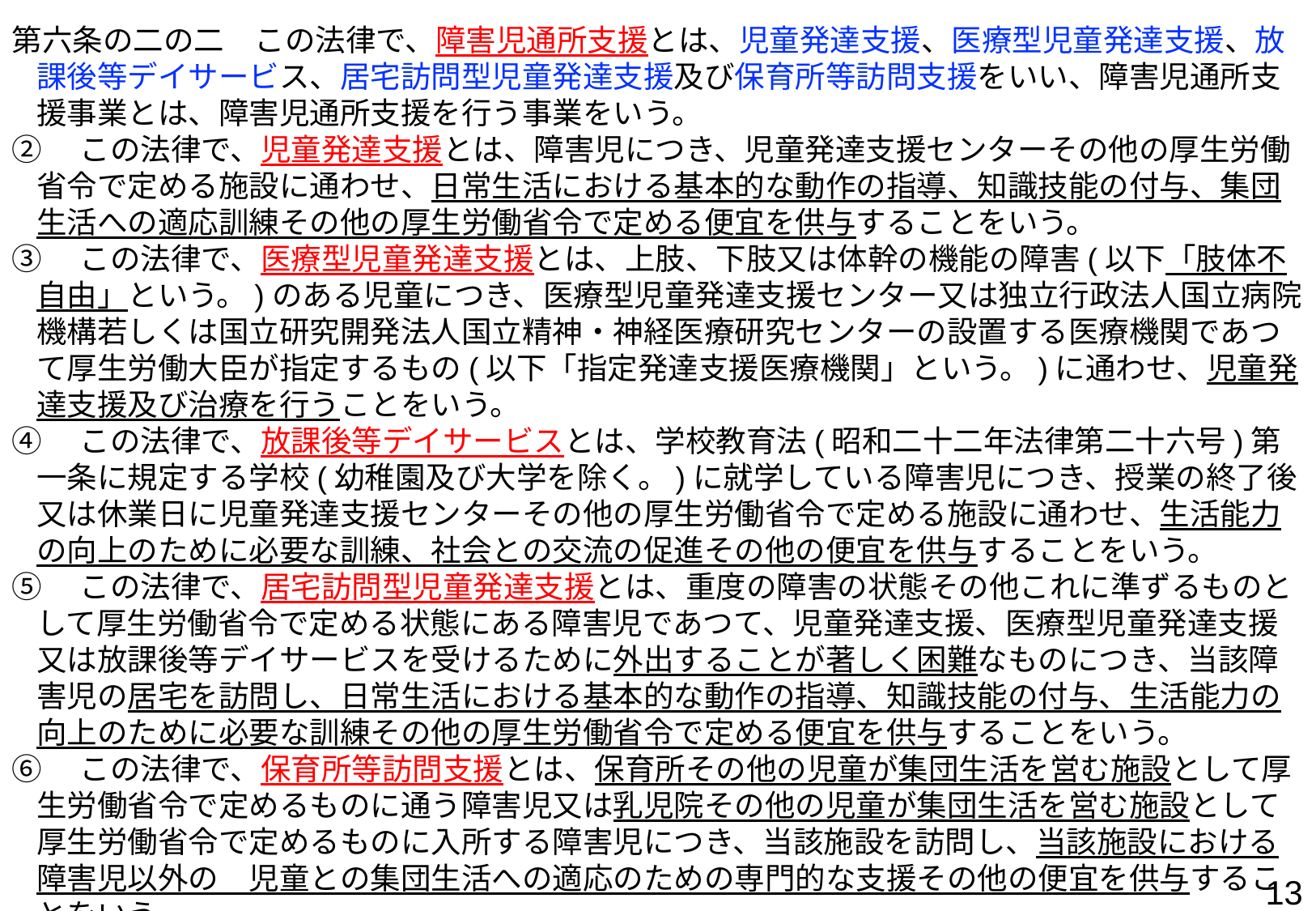

第六条の二の二　この法律で、障害児通所支援とは、児童発達支援、医療型児童発達支援、放課後等デイサービス、居宅訪問型児童発達支援及び保育所等訪問支援をいい、障害児通所支援事業とは、障害児通所支援を行う事業をいう。
②　この法律で、児童発達支援とは、障害児につき、児童発達支援センターその他の厚生労働省令で定める施設に通わせ、日常生活における基本的な動作の指導、知識技能の付与、集団生活への適応訓練その他の厚生労働省令で定める便宜を供与することをいう。
③　この法律で、医療型児童発達支援とは、上肢、下肢又は体幹の機能の障害(以下「肢体不自由」という。)のある児童につき、医療型児童発達支援センター又は独立行政法人国立病院機構若しくは国立研究開発法人国立精神・神経医療研究センターの設置する医療機関であつて厚生労働大臣が指定するもの(以下「指定発達支援医療機関」という。)に通わせ、児童発達支援及び治療を行うことをいう。
④　この法律で、放課後等デイサービスとは、学校教育法(昭和二十二年法律第二十六号)第一条に規定する学校(幼稚園及び大学を除く。)に就学している障害児につき、授業の終了後又は休業日に児童発達支援センターその他の厚生労働省令で定める施設に通わせ、生活能力の向上のために必要な訓練、社会との交流の促進その他の便宜を供与することをいう。
⑤　この法律で、居宅訪問型児童発達支援とは、重度の障害の状態その他これに準ずるものとして厚生労働省令で定める状態にある障害児であつて、児童発達支援、医療型児童発達支援又は放課後等デイサービスを受けるために外出することが著しく困難なものにつき、当該障害児の居宅を訪問し、日常生活における基本的な動作の指導、知識技能の付与、生活能力の向上のために必要な訓練その他の厚生労働省令で定める便宜を供与することをいう。
⑥　この法律で、保育所等訪問支援とは、保育所その他の児童が集団生活を営む施設として厚生労働省令で定めるものに通う障害児又は乳児院その他の児童が集団生活を営む施設として厚生労働省令で定めるものに入所する障害児につき、当該施設を訪問し、当該施設における障害児以外の　児童との集団生活への適応のための専門的な支援その他の便宜を供与することをいう。

13